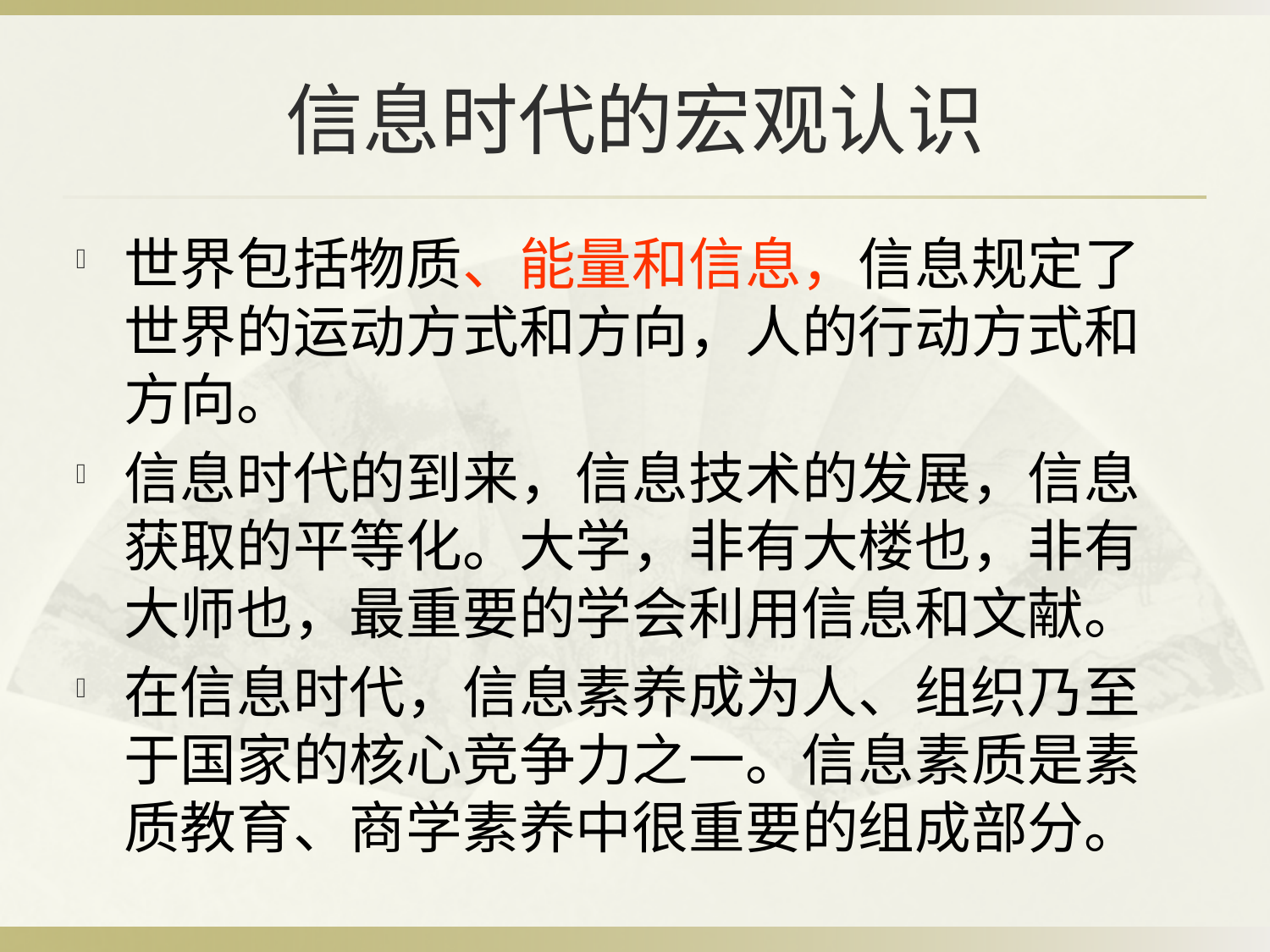

# 信息时代的宏观认识
世界包括物质、能量和信息，信息规定了世界的运动方式和方向，人的行动方式和方向。
信息时代的到来，信息技术的发展，信息获取的平等化。大学，非有大楼也，非有大师也，最重要的学会利用信息和文献。
在信息时代，信息素养成为人、组织乃至于国家的核心竞争力之一。信息素质是素质教育、商学素养中很重要的组成部分。